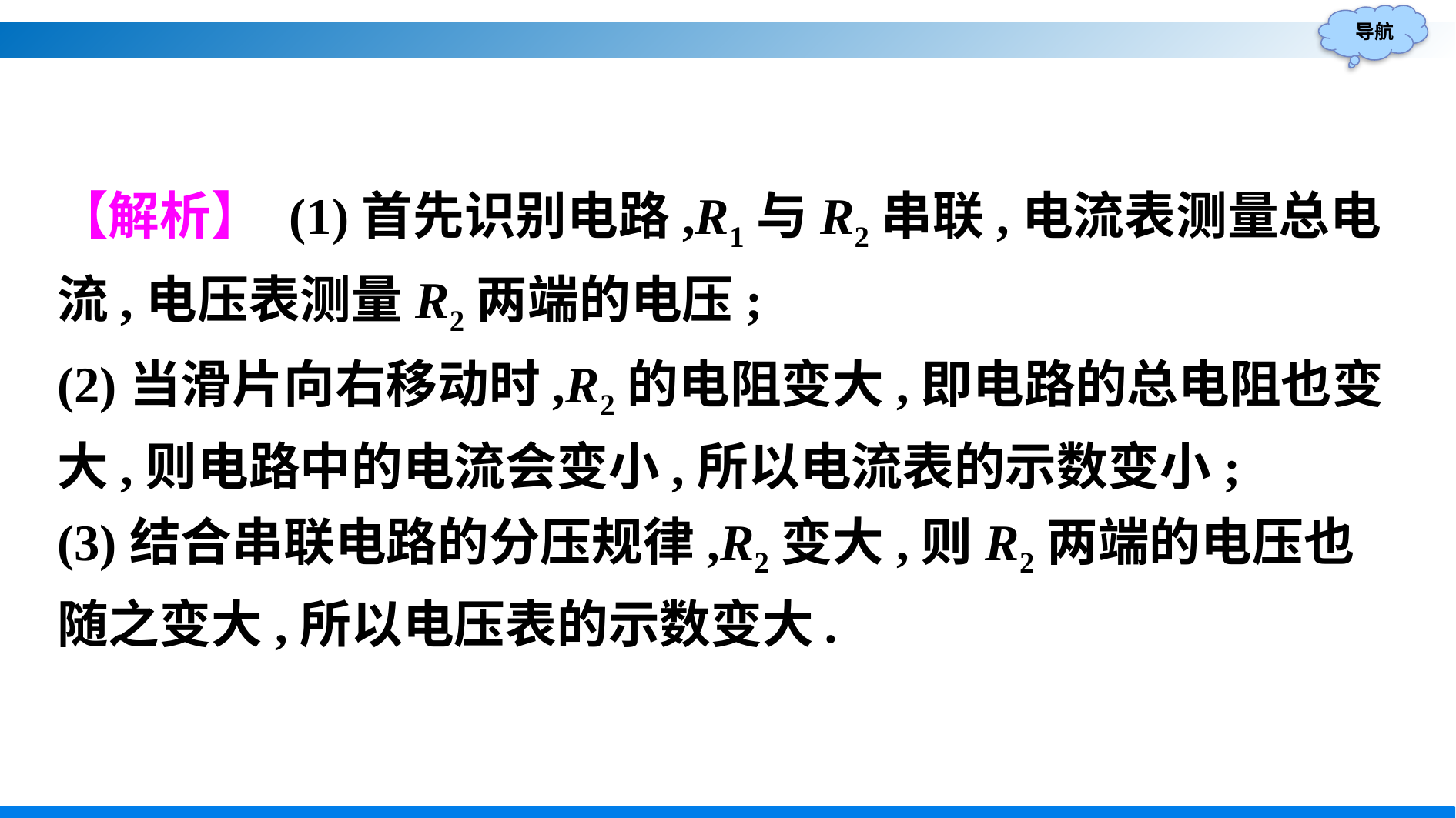

【解析】 (1)首先识别电路,R1与R2串联,电流表测量总电流,电压表测量R2两端的电压;
(2)当滑片向右移动时,R2的电阻变大,即电路的总电阻也变大,则电路中的电流会变小,所以电流表的示数变小;
(3)结合串联电路的分压规律,R2变大,则R2两端的电压也随之变大,所以电压表的示数变大.